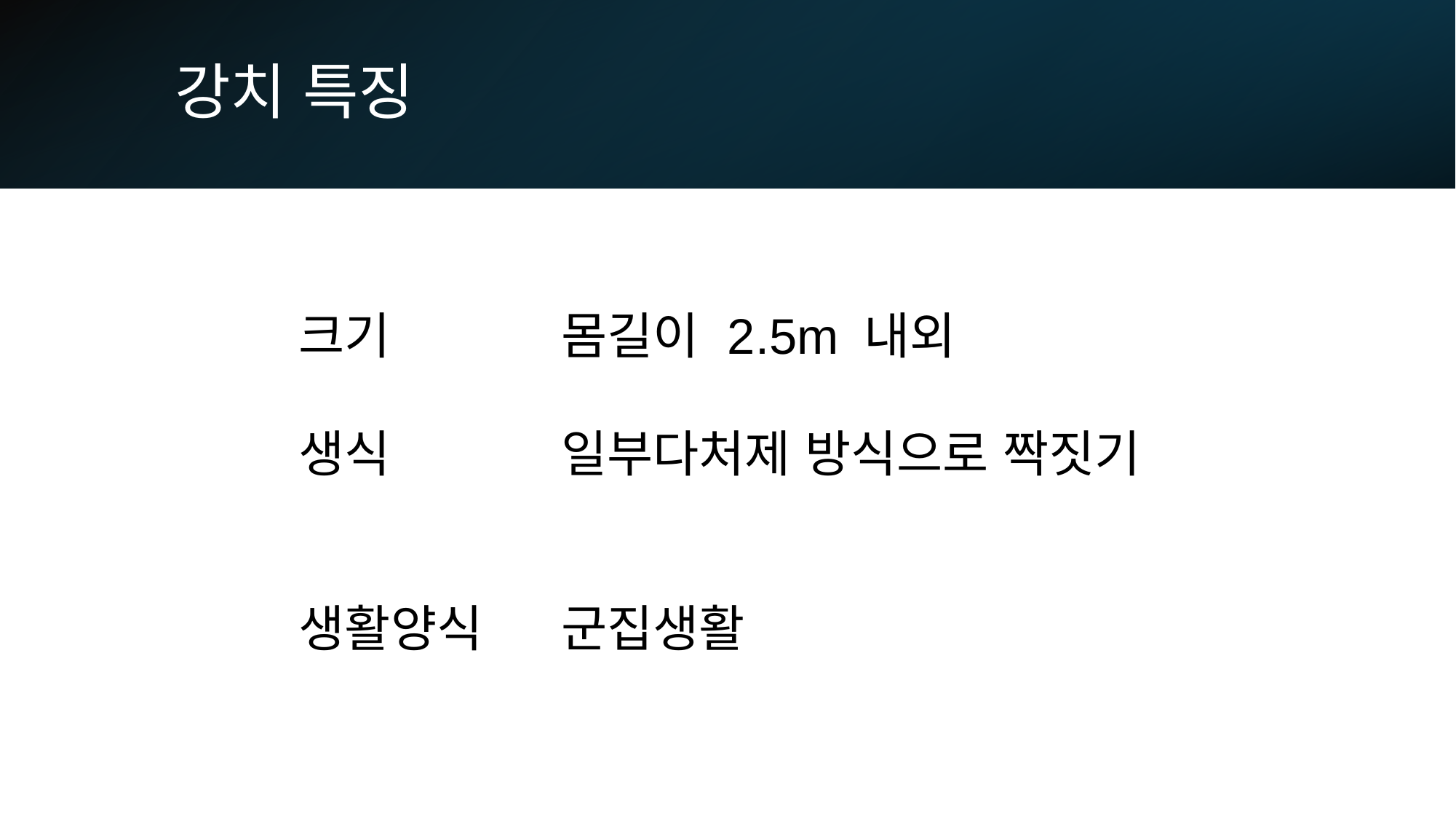

# 강치 특징
| 크기 | 몸길이 2.5m 내외 |
| --- | --- |
| 생식 | 일부다처제 방식으로 짝짓기 |
| 생활양식 | 군집생활 |